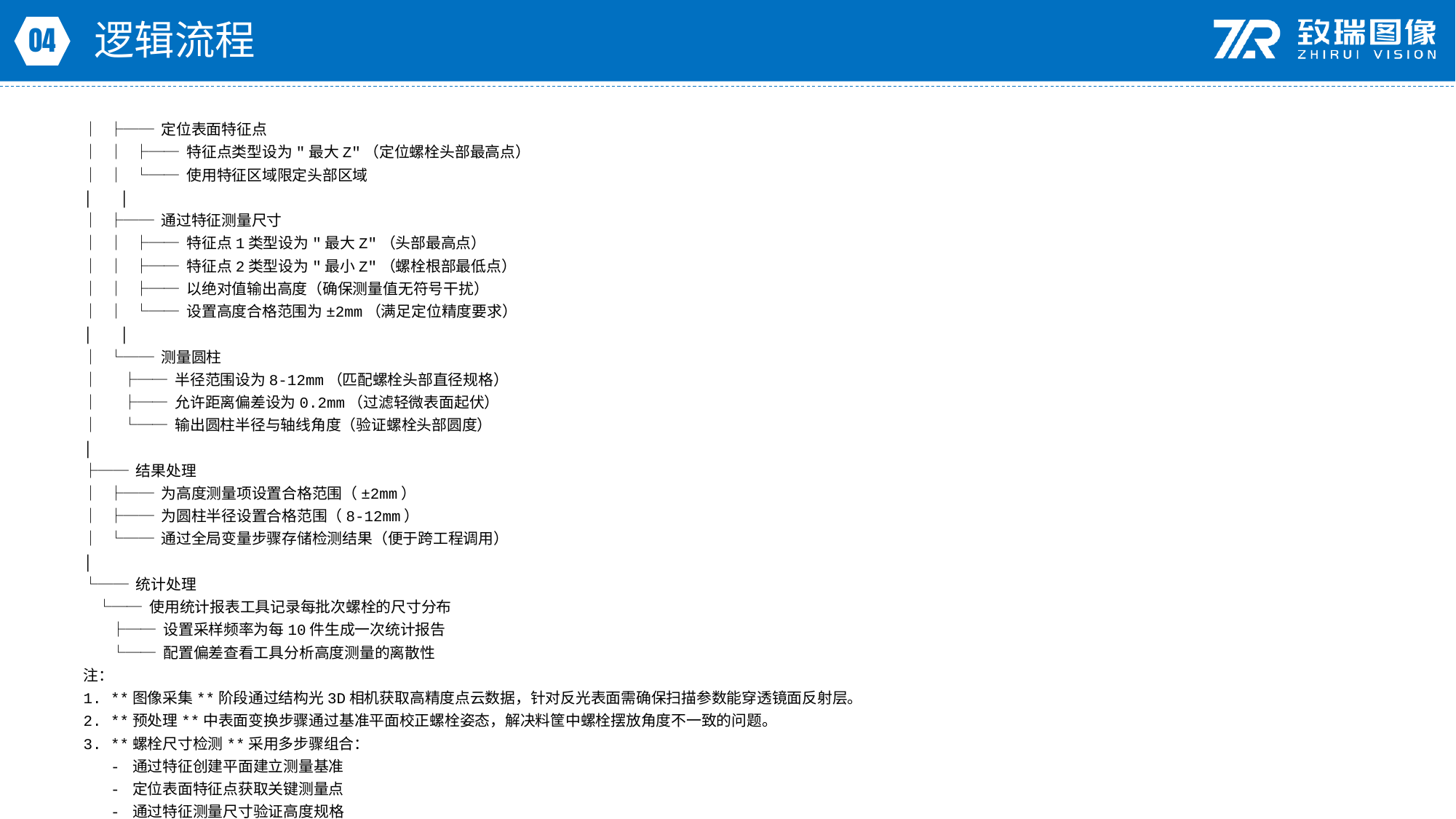

逻辑流程
04

│   ├── 定位表面特征点
│   │   ├── 特征点类型设为"最大Z"（定位螺栓头部最高点）
│   │   └── 使用特征区域限定头部区域
│   │
│   ├── 通过特征测量尺寸
│   │   ├── 特征点1类型设为"最大Z"（头部最高点）
│   │   ├── 特征点2类型设为"最小Z"（螺栓根部最低点）
│   │   ├── 以绝对值输出高度（确保测量值无符号干扰）
│   │   └── 设置高度合格范围为±2mm（满足定位精度要求）
│   │
│   └── 测量圆柱
│       ├── 半径范围设为8-12mm（匹配螺栓头部直径规格）
│       ├── 允许距离偏差设为0.2mm（过滤轻微表面起伏）
│       └── 输出圆柱半径与轴线角度（验证螺栓头部圆度）
│
├── 结果处理
│   ├── 为高度测量项设置合格范围（±2mm）
│   ├── 为圆柱半径设置合格范围（8-12mm）
│   └── 通过全局变量步骤存储检测结果（便于跨工程调用）
│
└── 统计处理
    └── 使用统计报表工具记录每批次螺栓的尺寸分布
        ├── 设置采样频率为每10件生成一次统计报告
        └── 配置偏差查看工具分析高度测量的离散性
注：
1. **图像采集**阶段通过结构光3D相机获取高精度点云数据，针对反光表面需确保扫描参数能穿透镜面反射层。
2. **预处理**中表面变换步骤通过基准平面校正螺栓姿态，解决料筐中螺栓摆放角度不一致的问题。
3. **螺栓尺寸检测**采用多步骤组合：
   - 通过特征创建平面建立测量基准
   - 定位表面特征点获取关键测量点
   - 通过特征测量尺寸验证高度规格
   - 测量圆柱验证头部圆度
4. **结果处理**结合绝对值输出与合格范围判定，确保±2mm精度要求。
5. **统计处理**通过偏差分析优化后续工艺参数（如拧紧力矩控制）。